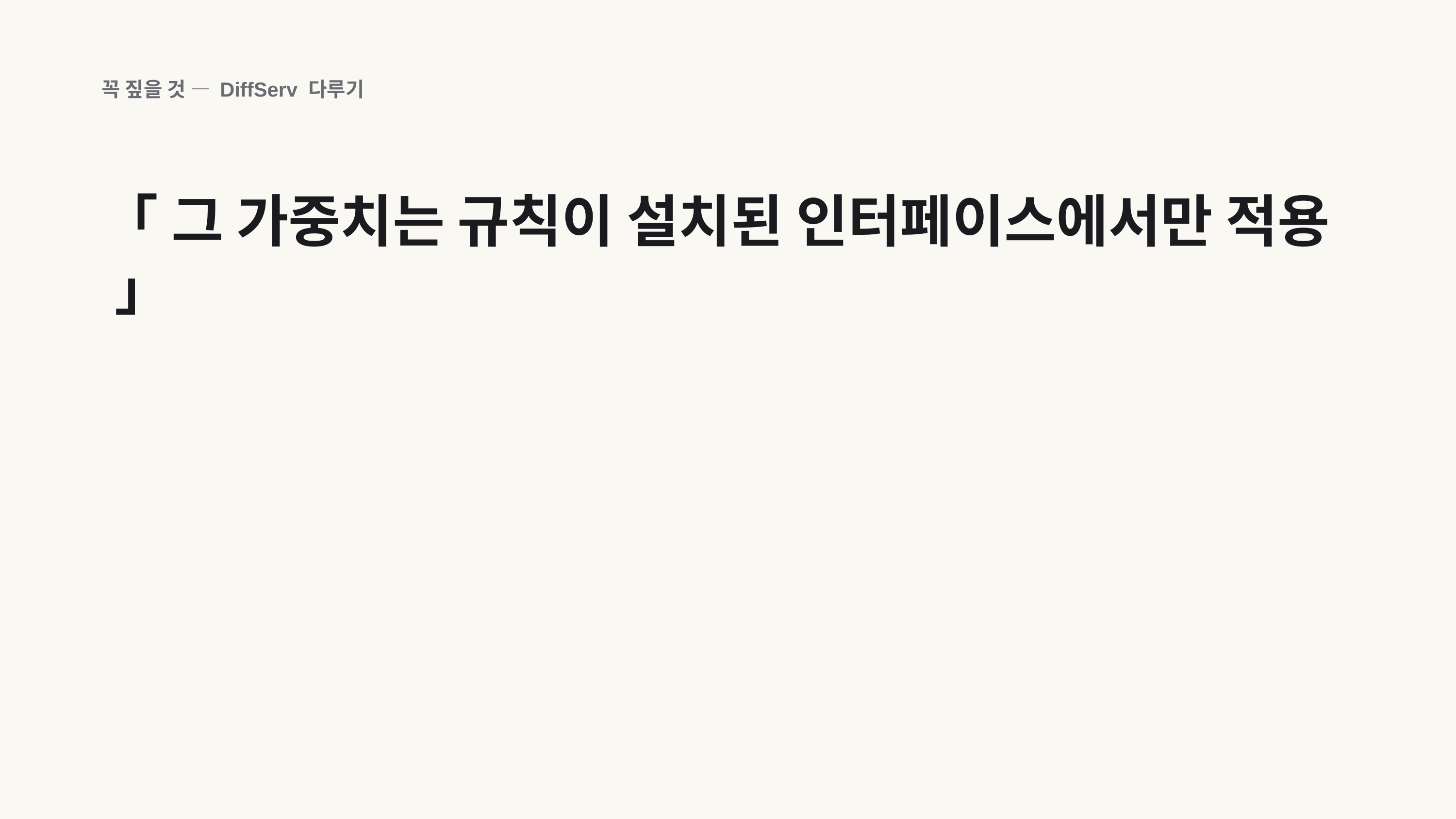

꼭 짚을 것 — DiffServ 다루기
「 그 가중치는 규칙이 설치된 인터페이스에서만 적용 」